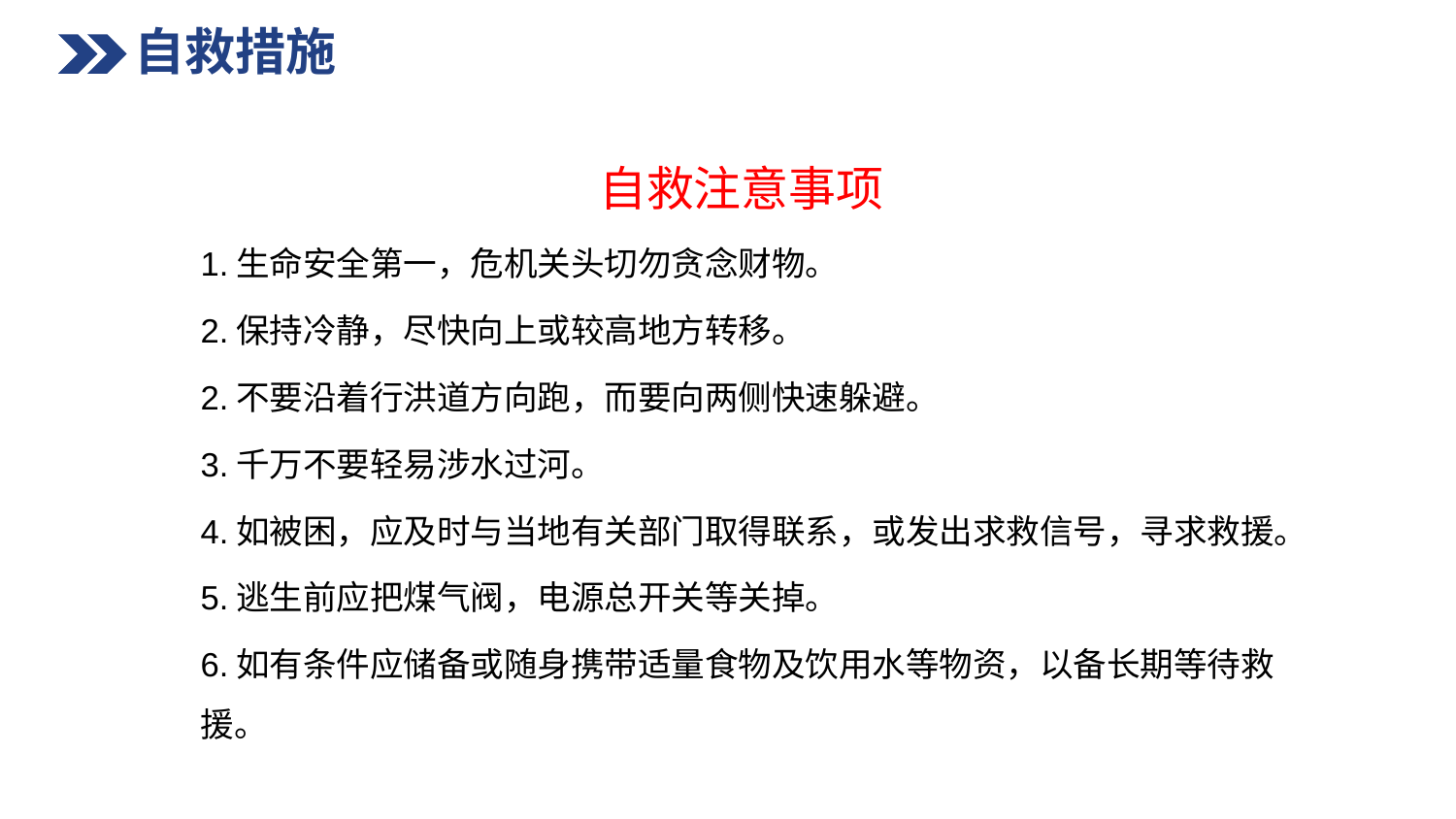

自救措施

自救注意事项
1.生命安全第一，危机关头切勿贪念财物。
2.保持冷静，尽快向上或较高地方转移。
2.不要沿着行洪道方向跑，而要向两侧快速躲避。
3.千万不要轻易涉水过河。
4.如被困，应及时与当地有关部门取得联系，或发出求救信号，寻求救援。
5.逃生前应把煤气阀，电源总开关等关掉。
6.如有条件应储备或随身携带适量食物及饮用水等物资，以备长期等待救援。